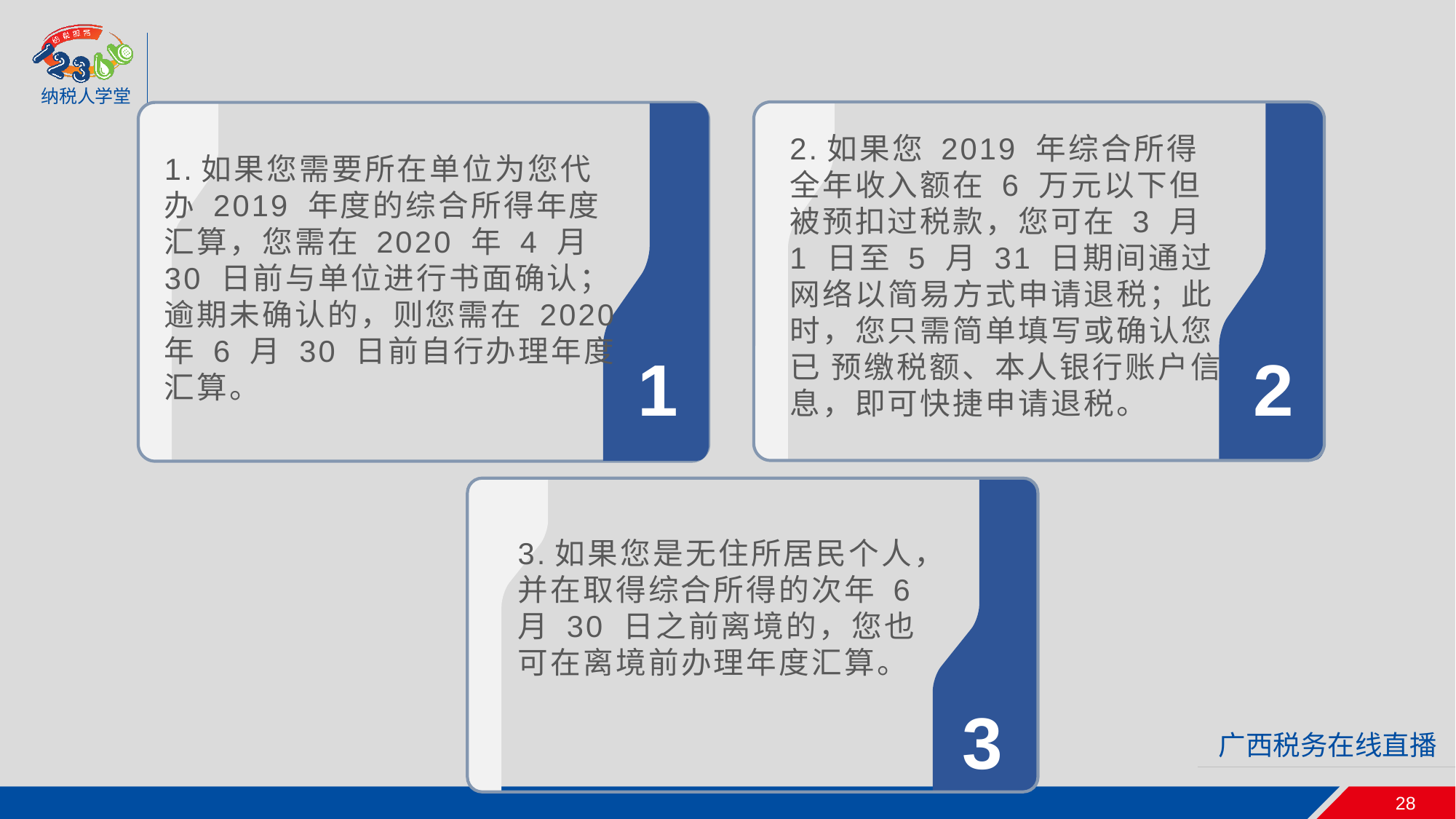

2.如果您 2019 年综合所得全年收入额在 6 万元以下但被预扣过税款，您可在 3 月 1 日至 5 月 31 日期间通过网络以简易方式申请退税；此时，您只需简单填写或确认您已 预缴税额、本人银行账户信息，即可快捷申请退税。
1.如果您需要所在单位为您代办 2019 年度的综合所得年度汇算，您需在 2020 年 4 月 30 日前与单位进行书面确认；逾期未确认的，则您需在 2020 年 6 月 30 日前自行办理年度汇算。
1
2

3.如果您是无住所居民个人，并在取得综合所得的次年 6 月 30 日之前离境的，您也可在离境前办理年度汇算。
3